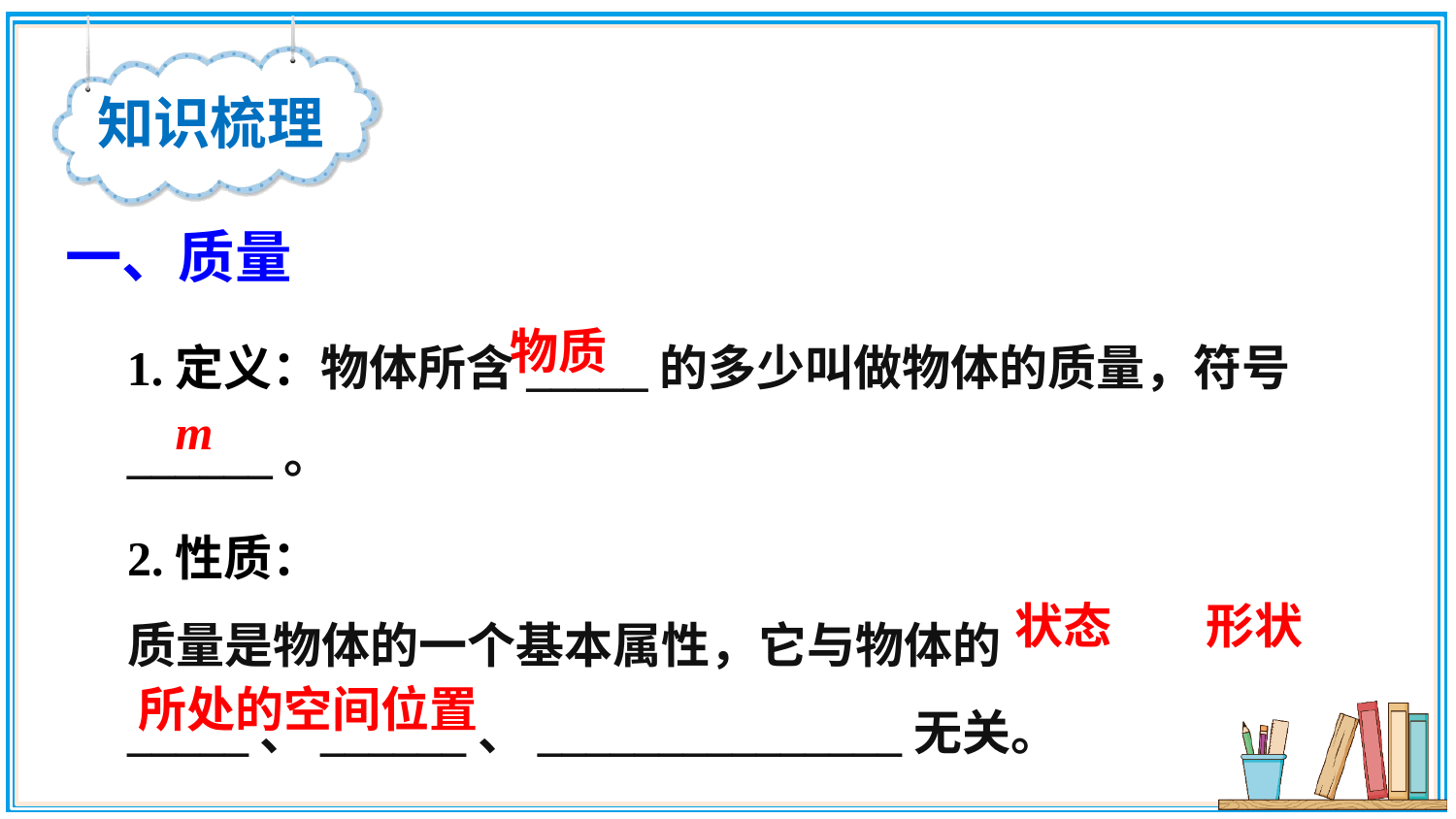

知识梳理
一、质量
1.定义：物体所含_____的多少叫做物体的质量，符号______。
物质
m
2.性质：
质量是物体的一个基本属性，它与物体的_____、______、_______________无关。
形状
状态
所处的空间位置